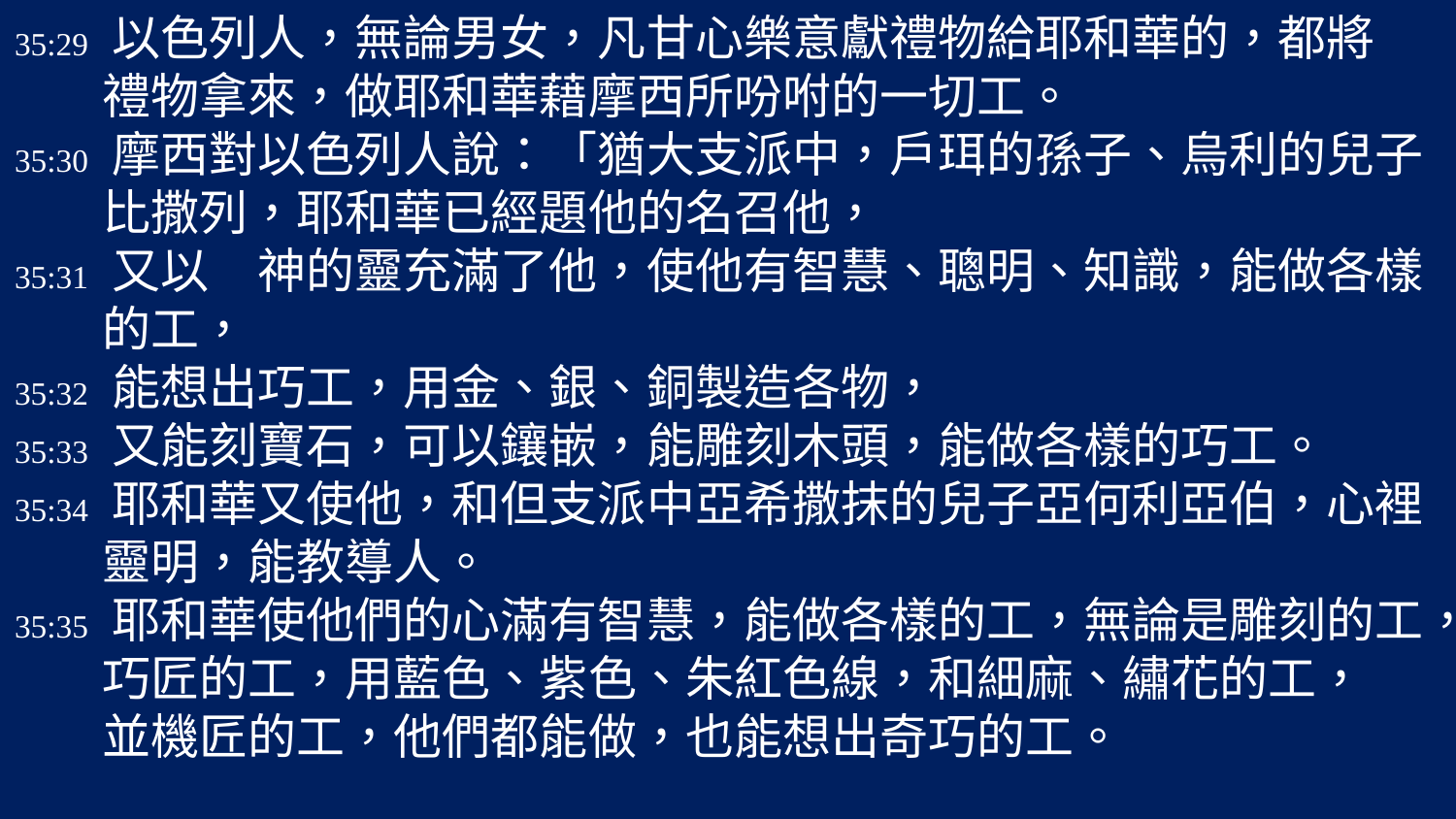

35:29 以色列人，無論男女，凡甘心樂意獻禮物給耶和華的，都將
       禮物拿來，做耶和華藉摩西所吩咐的一切工。
35:30 摩西對以色列人說：「猶大支派中，戶珥的孫子、烏利的兒子
       比撒列，耶和華已經題他的名召他，
35:31 又以　神的靈充滿了他，使他有智慧、聰明、知識，能做各樣
       的工，
35:32 能想出巧工，用金、銀、銅製造各物，
35:33 又能刻寶石，可以鑲嵌，能雕刻木頭，能做各樣的巧工。
35:34 耶和華又使他，和但支派中亞希撒抹的兒子亞何利亞伯，心裡
       靈明，能教導人。
35:35 耶和華使他們的心滿有智慧，能做各樣的工，無論是雕刻的工，
       巧匠的工，用藍色、紫色、朱紅色線，和細麻、繡花的工，
       並機匠的工，他們都能做，也能想出奇巧的工。